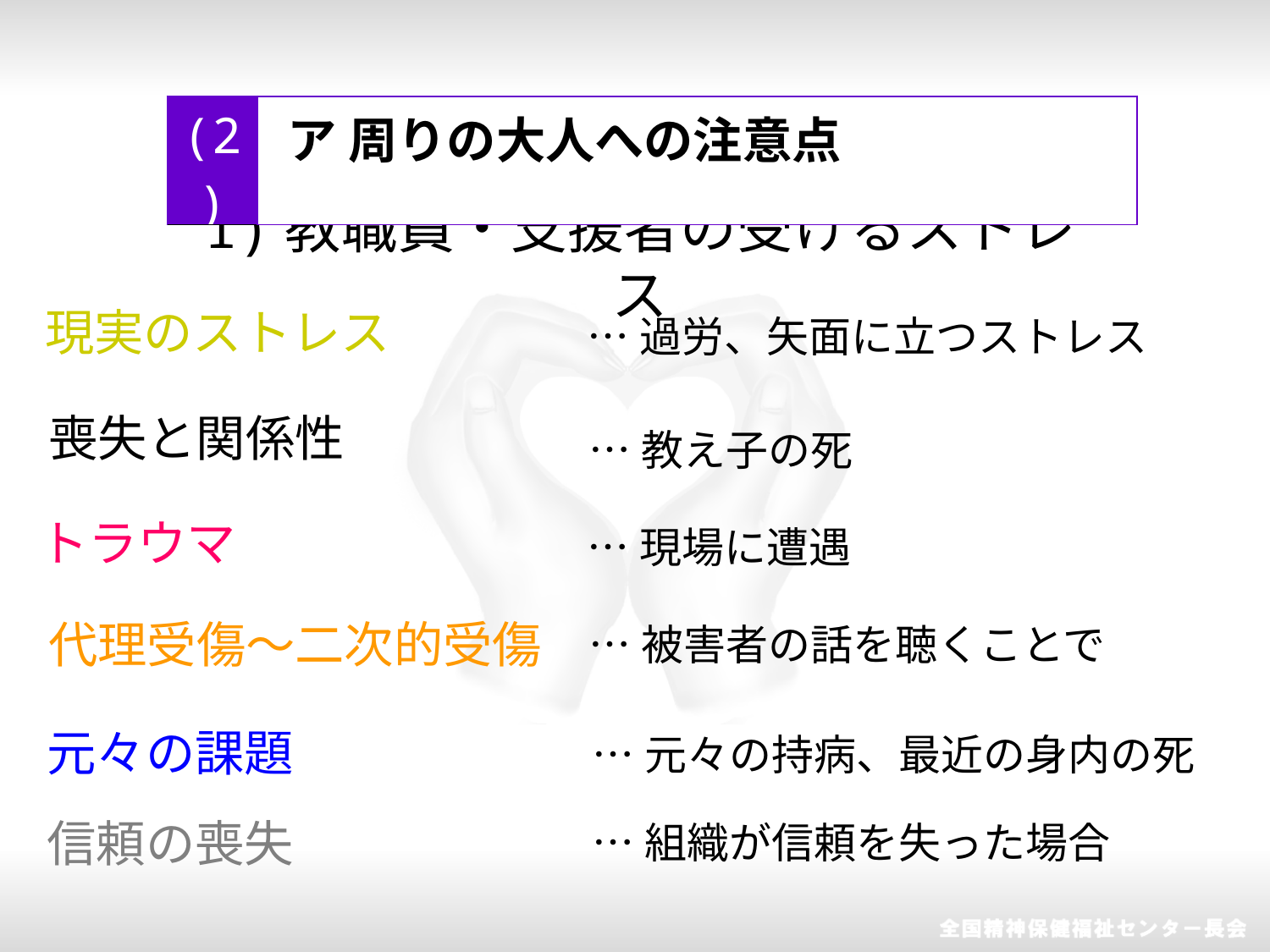

| (2) | ア 周りの大人への注意点 |
| --- | --- |
1)教職員・支援者の受けるストレス
1)教職員・支援者の受けるストレス
現実のストレス
…過労、矢面に立つストレス
喪失と関係性
…教え子の死
トラウマ
…現場に遭遇
代理受傷～二次的受傷
…被害者の話を聴くことで
元々の課題
…元々の持病、最近の身内の死
信頼の喪失
…組織が信頼を失った場合